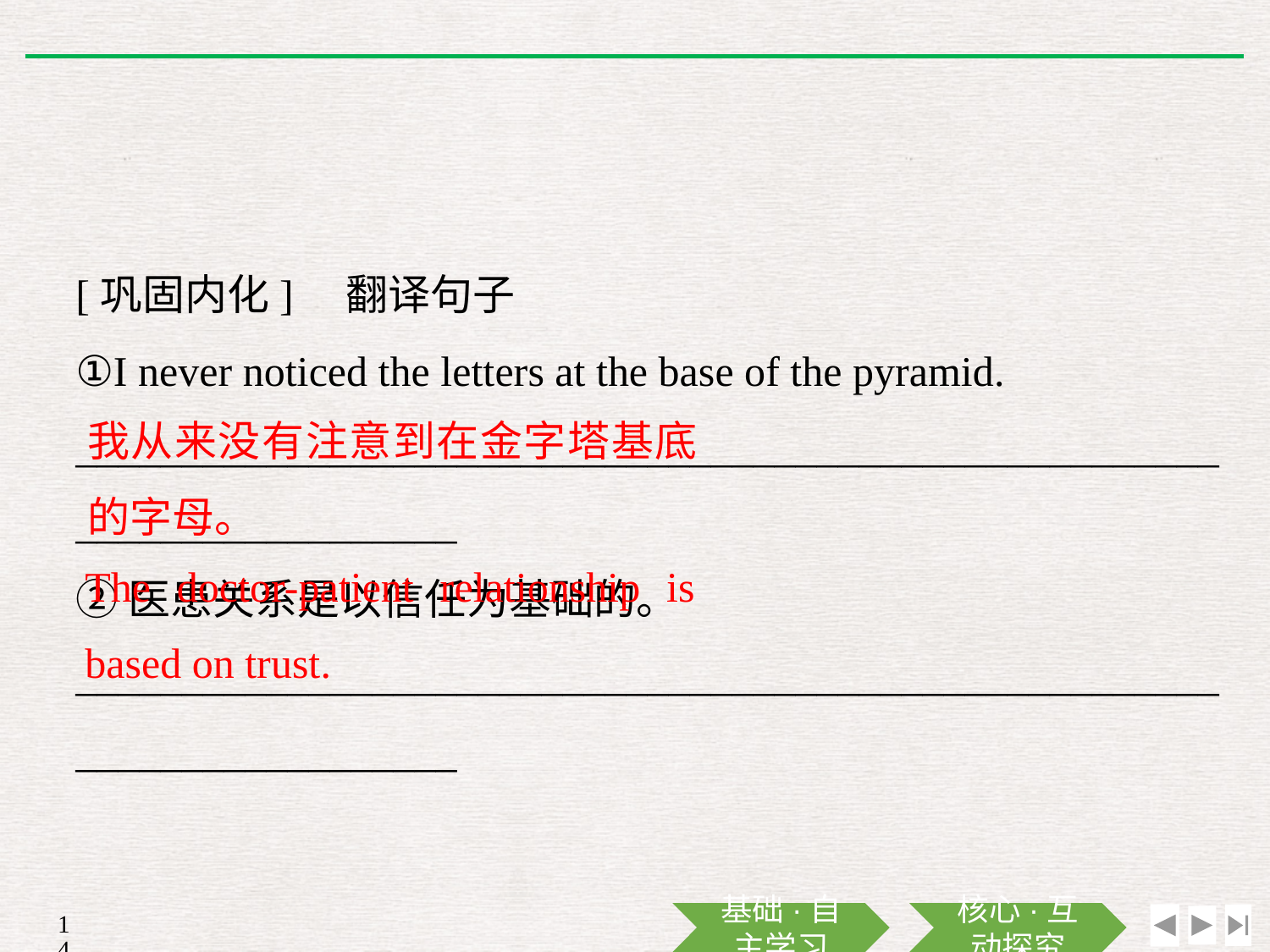

[巩固内化]　翻译句子
①I never noticed the letters at the base of the pyramid.
________________________________________________________________________
②医患关系是以信任为基础的。
________________________________________________________________________
我从来没有注意到在金字塔基底的字母。
The doctor-patient relationship is based on trust.